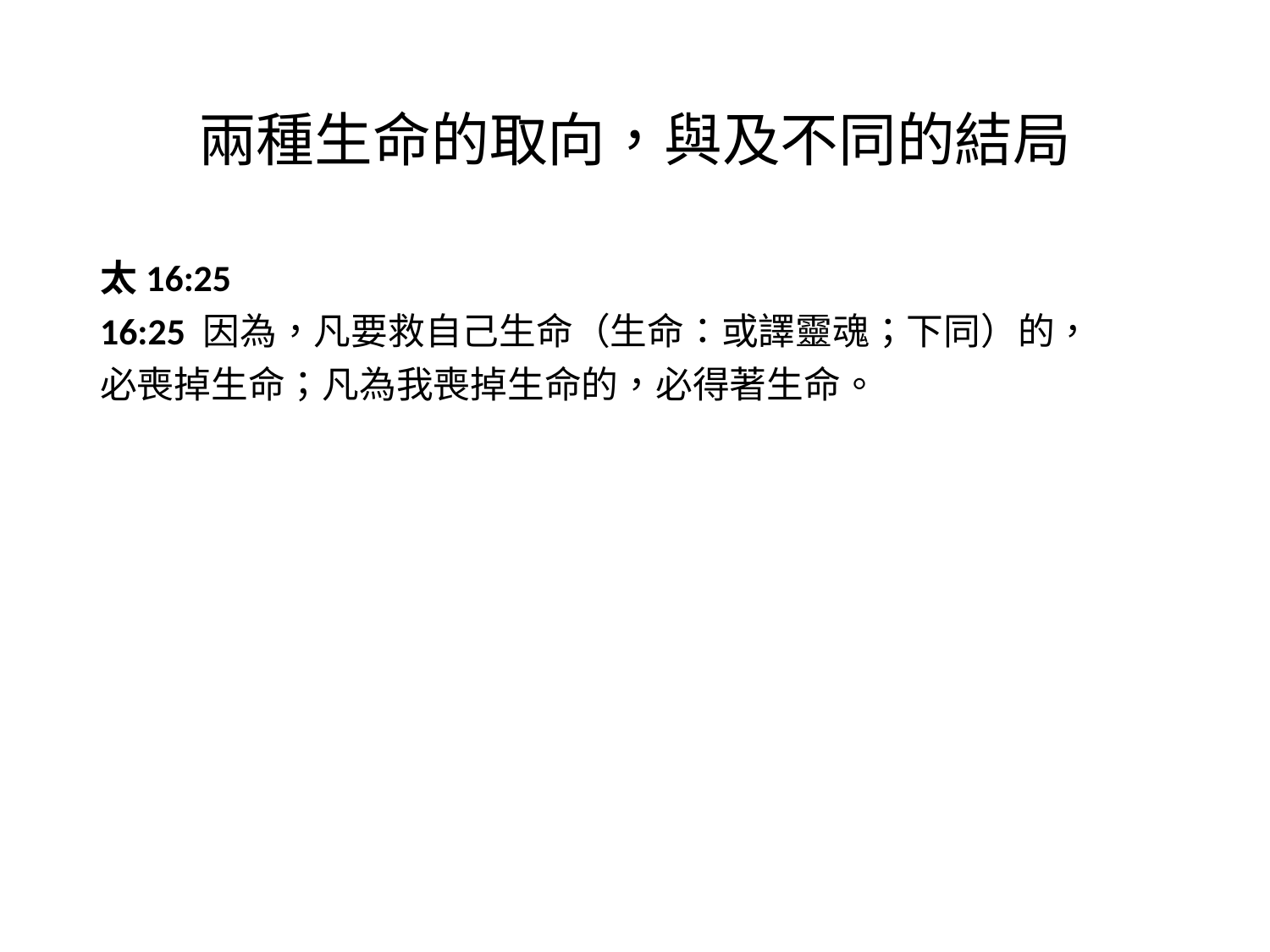

# 兩種生命的取向，與及不同的結局
太16:25
16:25 因為，凡要救自己生命（生命：或譯靈魂；下同）的，
必喪掉生命；凡為我喪掉生命的，必得著生命。